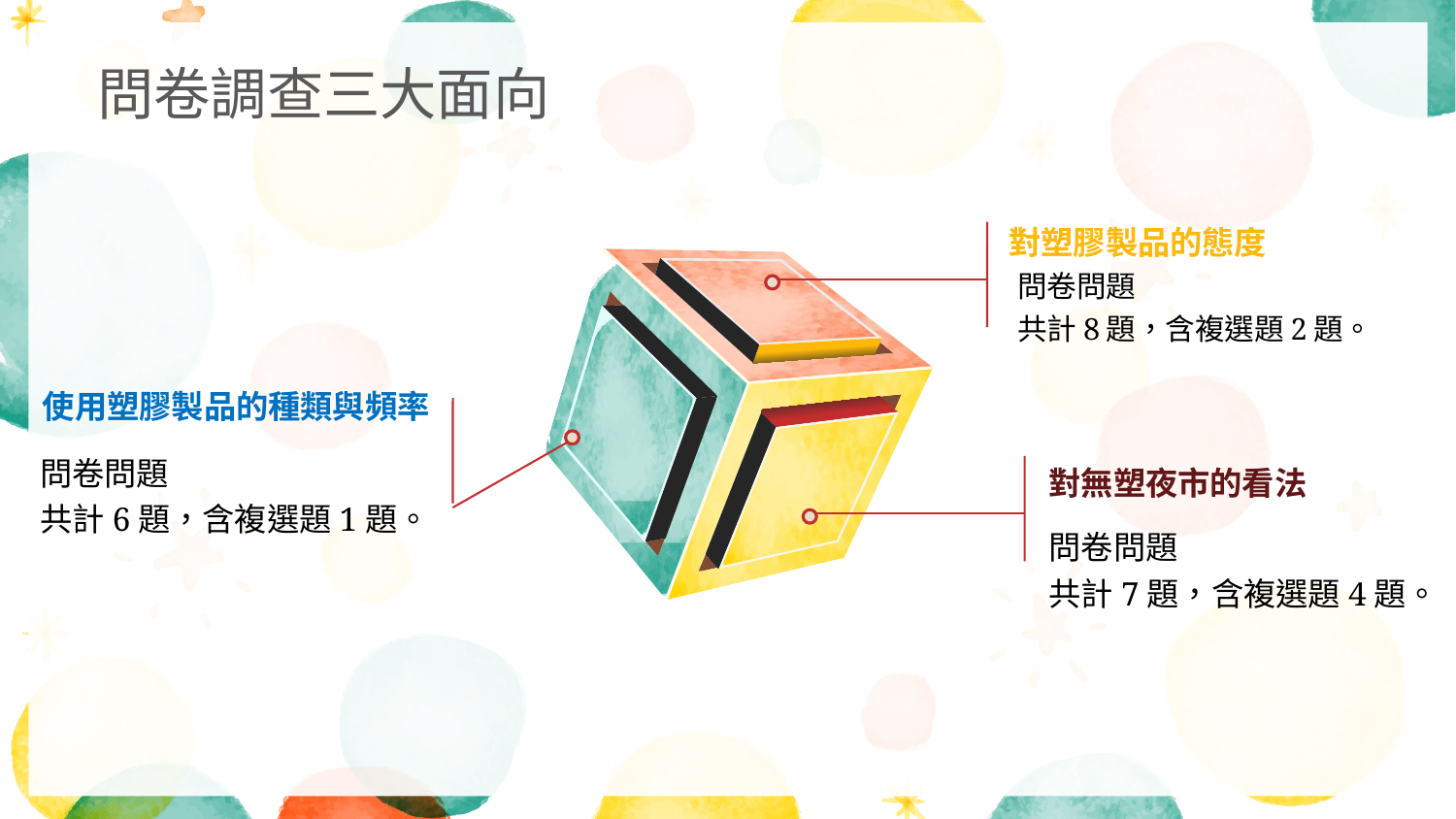

問卷調查三大面向
對塑膠製品的態度
問卷問題
共計8題，含複選題2題。

使用塑膠製品的種類與頻率

問卷問題
共計6題，含複選題1題。

對無塑夜市的看法
問卷問題
共計7題，含複選題4題。